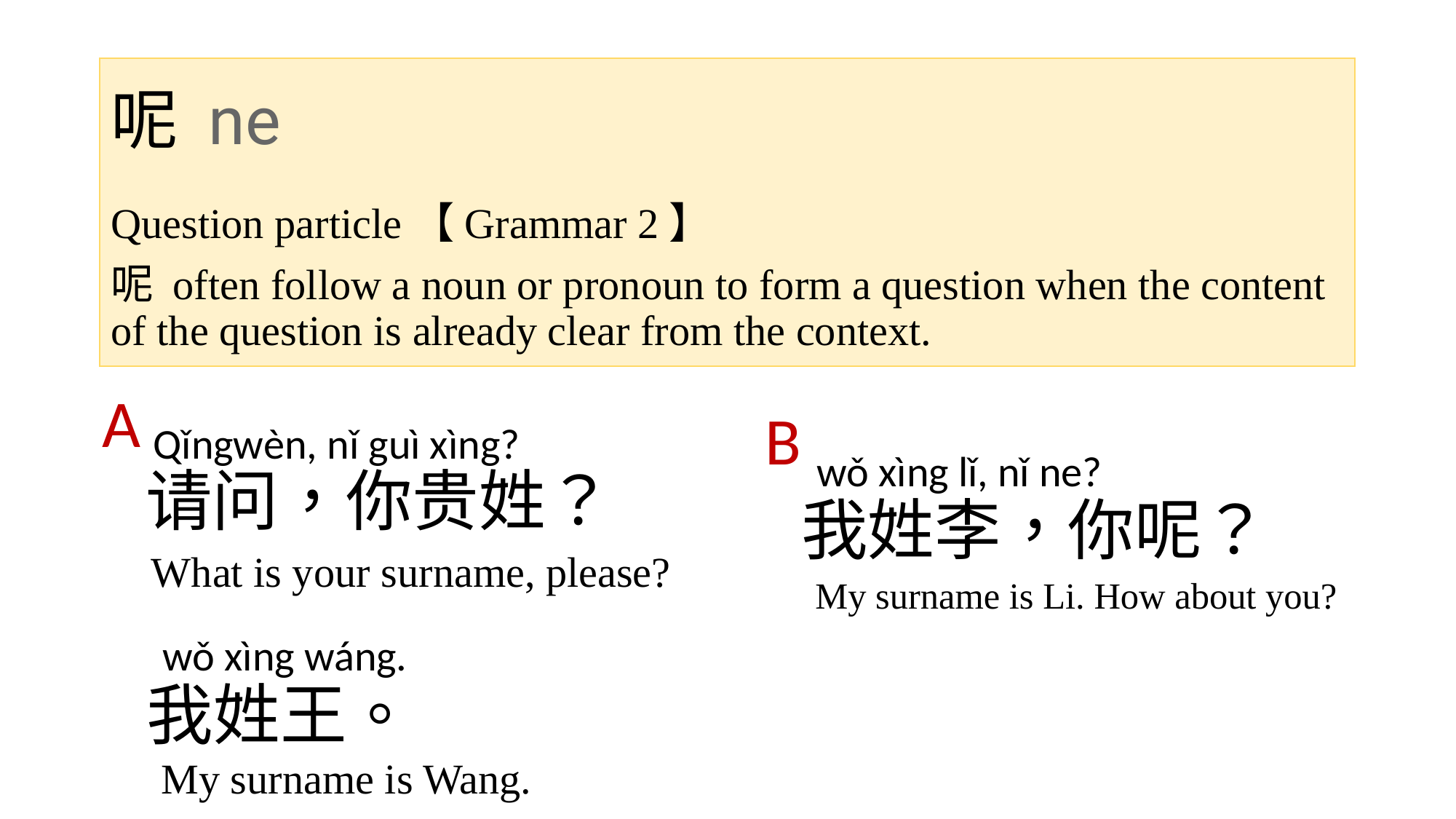

# 呢 ne

Question particle【Grammar 2】
呢 often follow a noun or pronoun to form a question when the content of the question is already clear from the context.
A
B
Qǐngwèn, nǐ guì xìng?
请问，你贵姓？
wǒ xìng lǐ, nǐ ne?
我姓李，你呢？
What is your surname, please?
My surname is Li. How about you?
wǒ xìng wáng.
我姓王。
My surname is Wang.